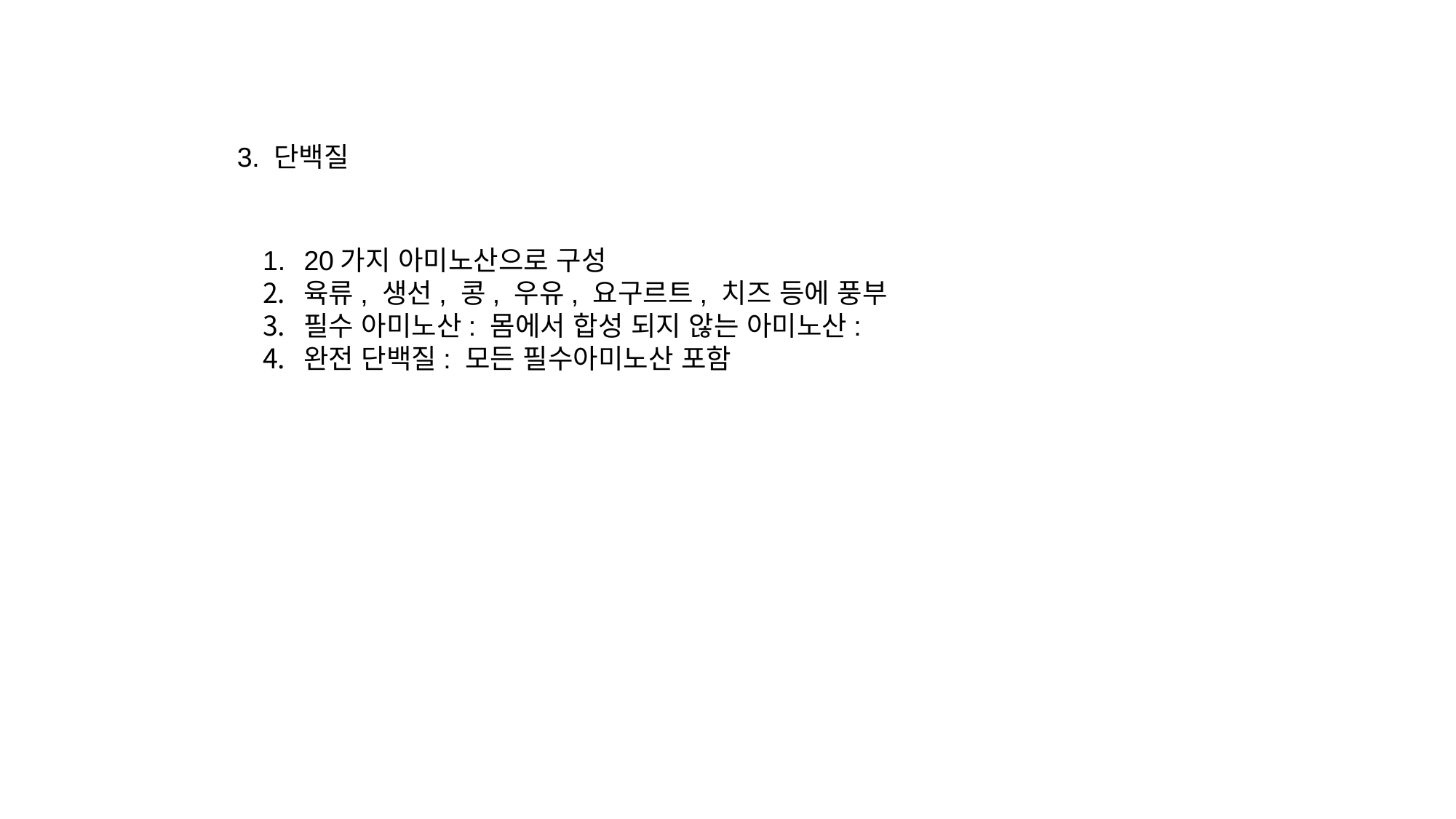

3. 단백질
20가지 아미노산으로 구성
육류, 생선, 콩, 우유, 요구르트, 치즈 등에 풍부
필수 아미노산: 몸에서 합성 되지 않는 아미노산:
완전 단백질: 모든 필수아미노산 포함